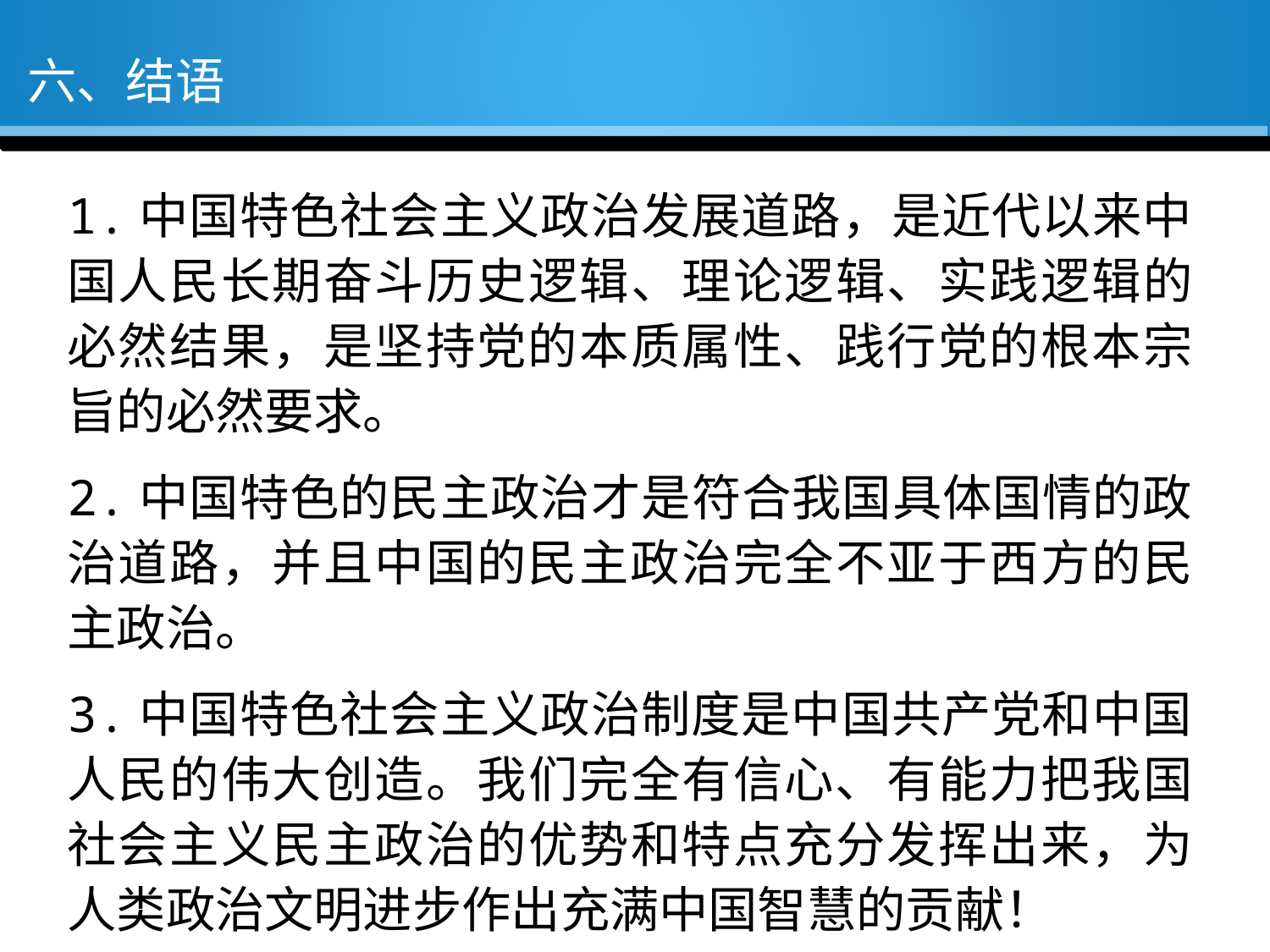

六、结语
1.中国特色社会主义政治发展道路，是近代以来中国人民长期奋斗历史逻辑、理论逻辑、实践逻辑的必然结果，是坚持党的本质属性、践行党的根本宗旨的必然要求。
2.中国特色的民主政治才是符合我国具体国情的政治道路，并且中国的民主政治完全不亚于西方的民主政治。
3.中国特色社会主义政治制度是中国共产党和中国人民的伟大创造。我们完全有信心、有能力把我国社会主义民主政治的优势和特点充分发挥出来，为人类政治文明进步作出充满中国智慧的贡献！